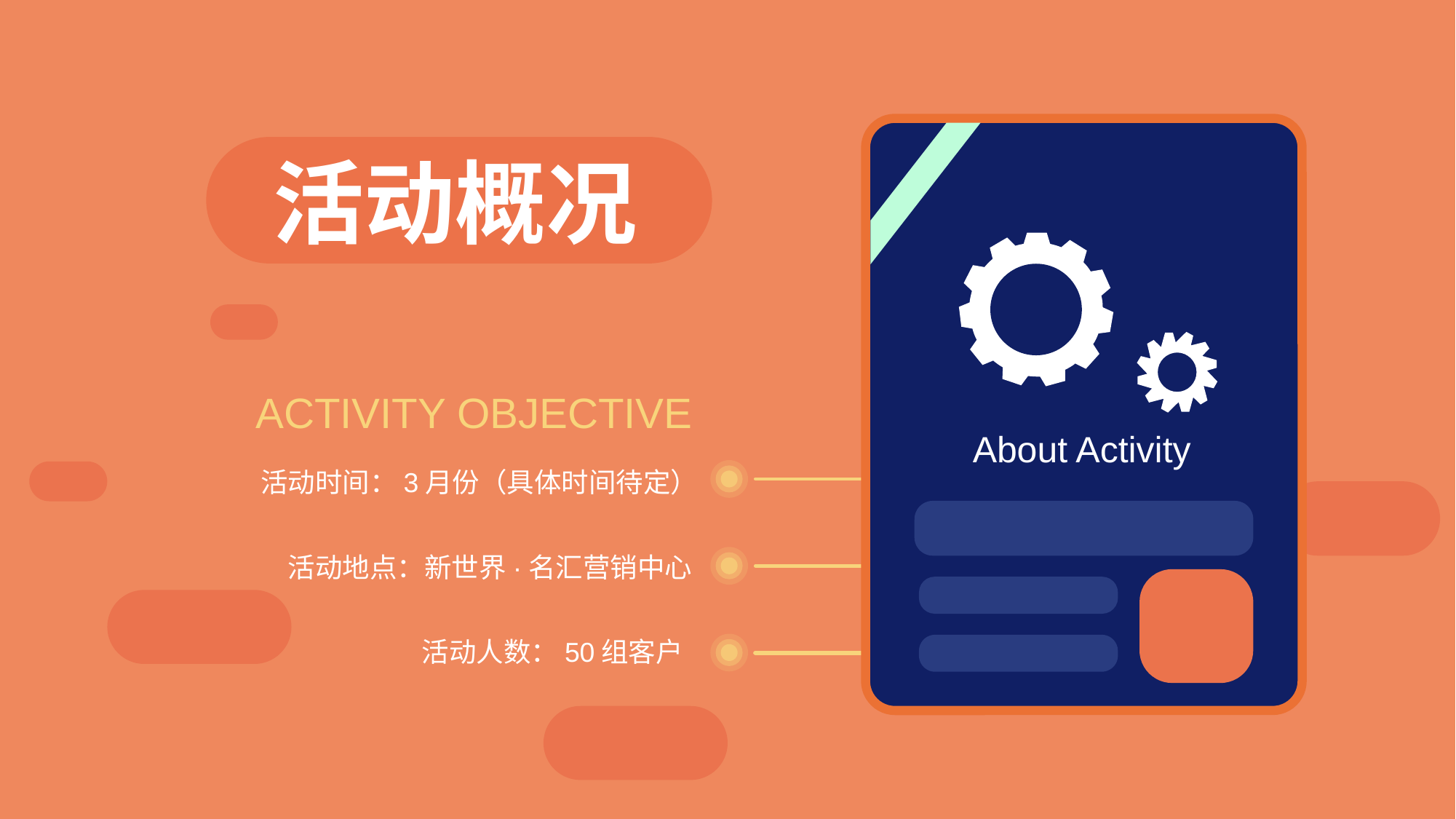

活动概况

ACTIVITY OBJECTIVE
About Activity
活动时间：3月份（具体时间待定）

活动地点：新世界·名汇营销中心

活动人数：50组客户